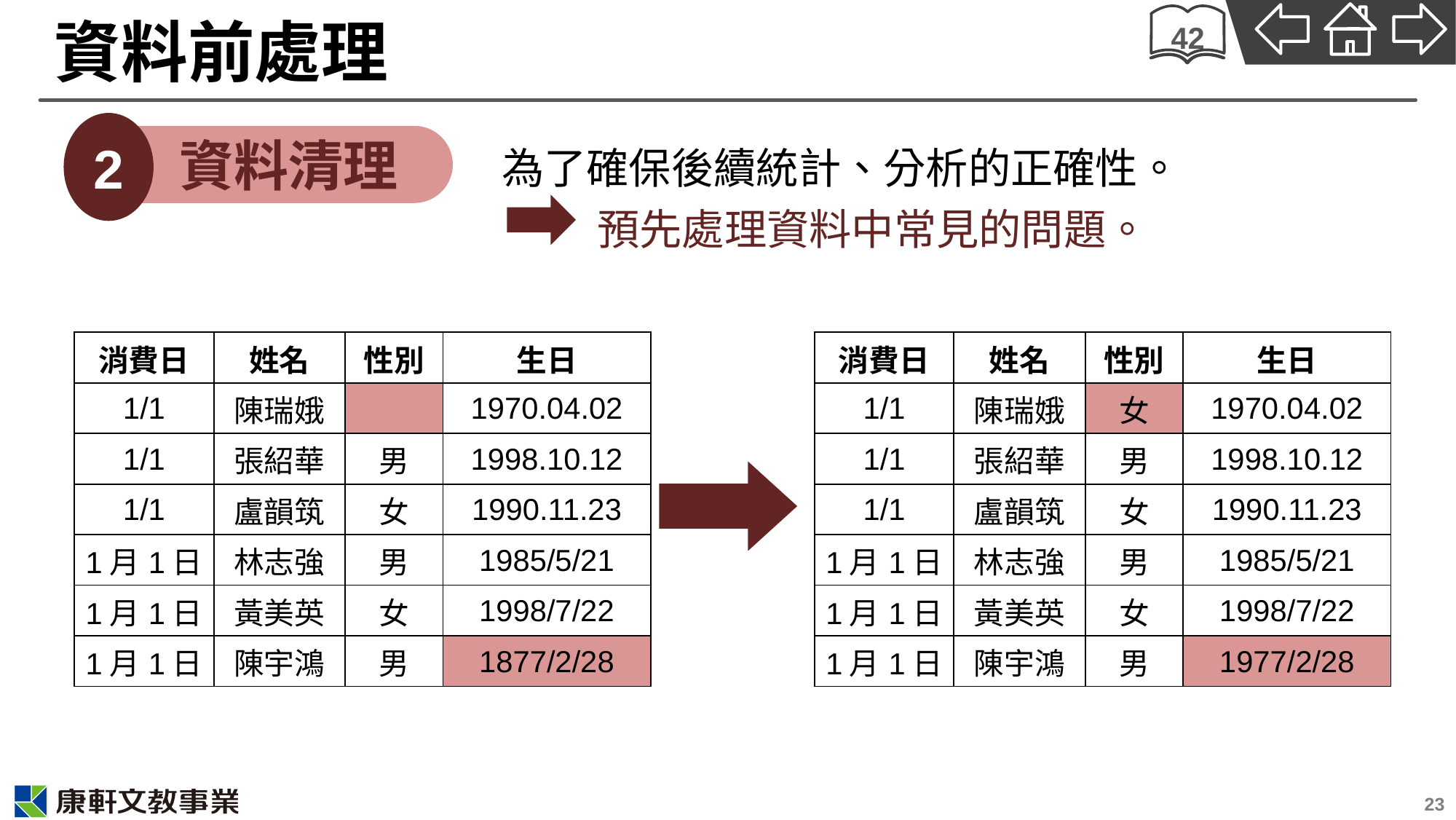

# 資料前處理
42
2

資料清理
為了確保後續統計、分析的正確性。
         預先處理資料中常見的問題。

| 消費日 | 姓名 | 性別 | 生日 |
| --- | --- | --- | --- |
| 1/1 | 陳瑞娥 |  | 1970.04.02 |
| 1/1 | 張紹華 | 男 | 1998.10.12 |
| 1/1 | 盧韻筑 | 女 | 1990.11.23 |
| 1月1日 | 林志強 | 男 | 1985/5/21 |
| 1月1日 | 黃美英 | 女 | 1998/7/22 |
| 1月1日 | 陳宇鴻 | 男 | 1877/2/28 |
| 消費日 | 姓名 | 性別 | 生日 |
| --- | --- | --- | --- |
| 1/1 | 陳瑞娥 | 女 | 1970.04.02 |
| 1/1 | 張紹華 | 男 | 1998.10.12 |
| 1/1 | 盧韻筑 | 女 | 1990.11.23 |
| 1月1日 | 林志強 | 男 | 1985/5/21 |
| 1月1日 | 黃美英 | 女 | 1998/7/22 |
| 1月1日 | 陳宇鴻 | 男 | 1977/2/28 |

23